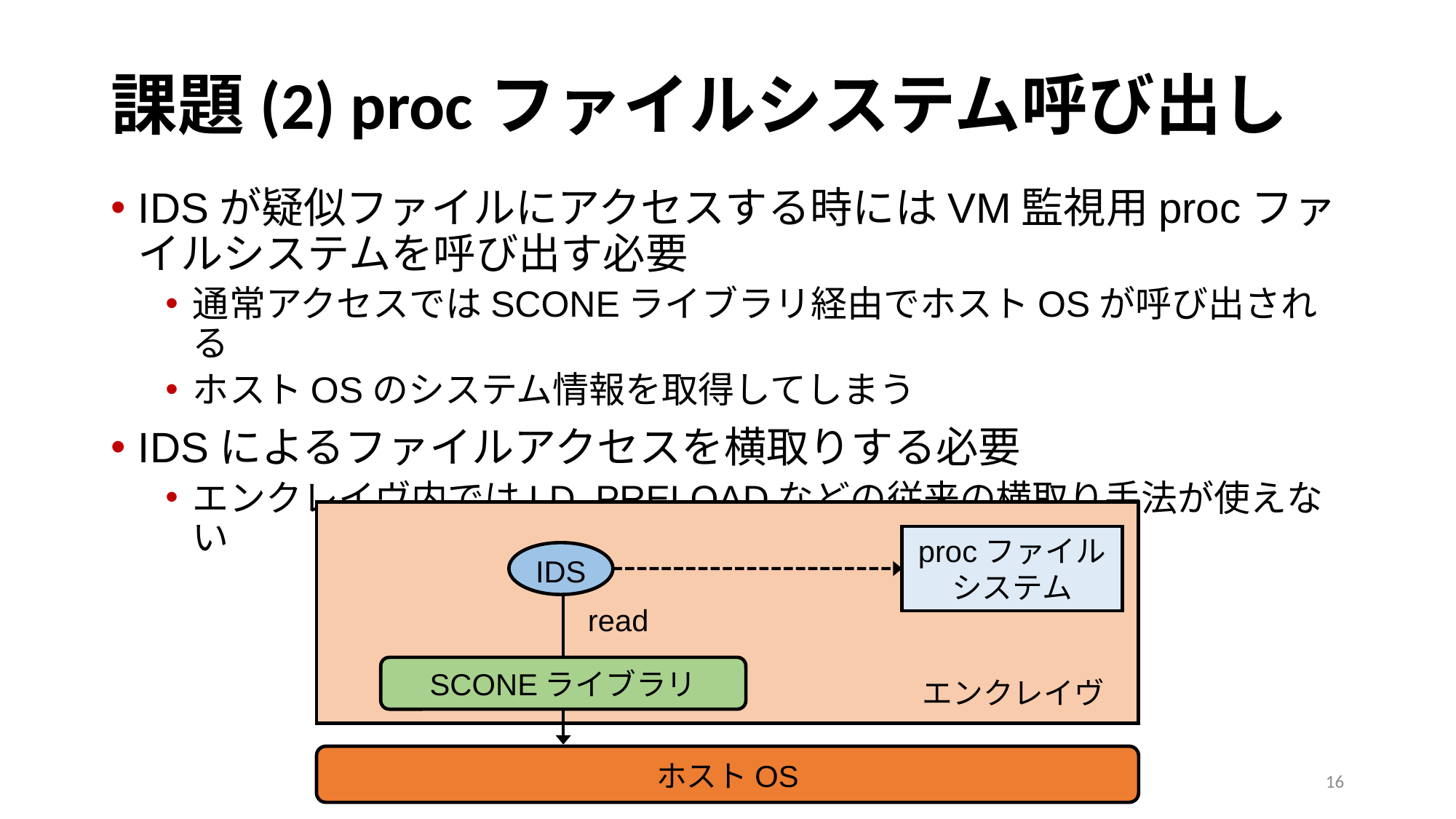

# 課題(2) procファイルシステム呼び出し
IDSが疑似ファイルにアクセスする時にはVM監視用procファイルシステムを呼び出す必要
通常アクセスではSCONEライブラリ経由でホストOSが呼び出される
ホストOSのシステム情報を取得してしまう
IDSによるファイルアクセスを横取りする必要
エンクレイヴ内ではLD_PRELOADなどの従来の横取り手法が使えない

procファイル
システム
IDS
read
SCONEライブラリ
エンクレイヴ
ホストOS
16